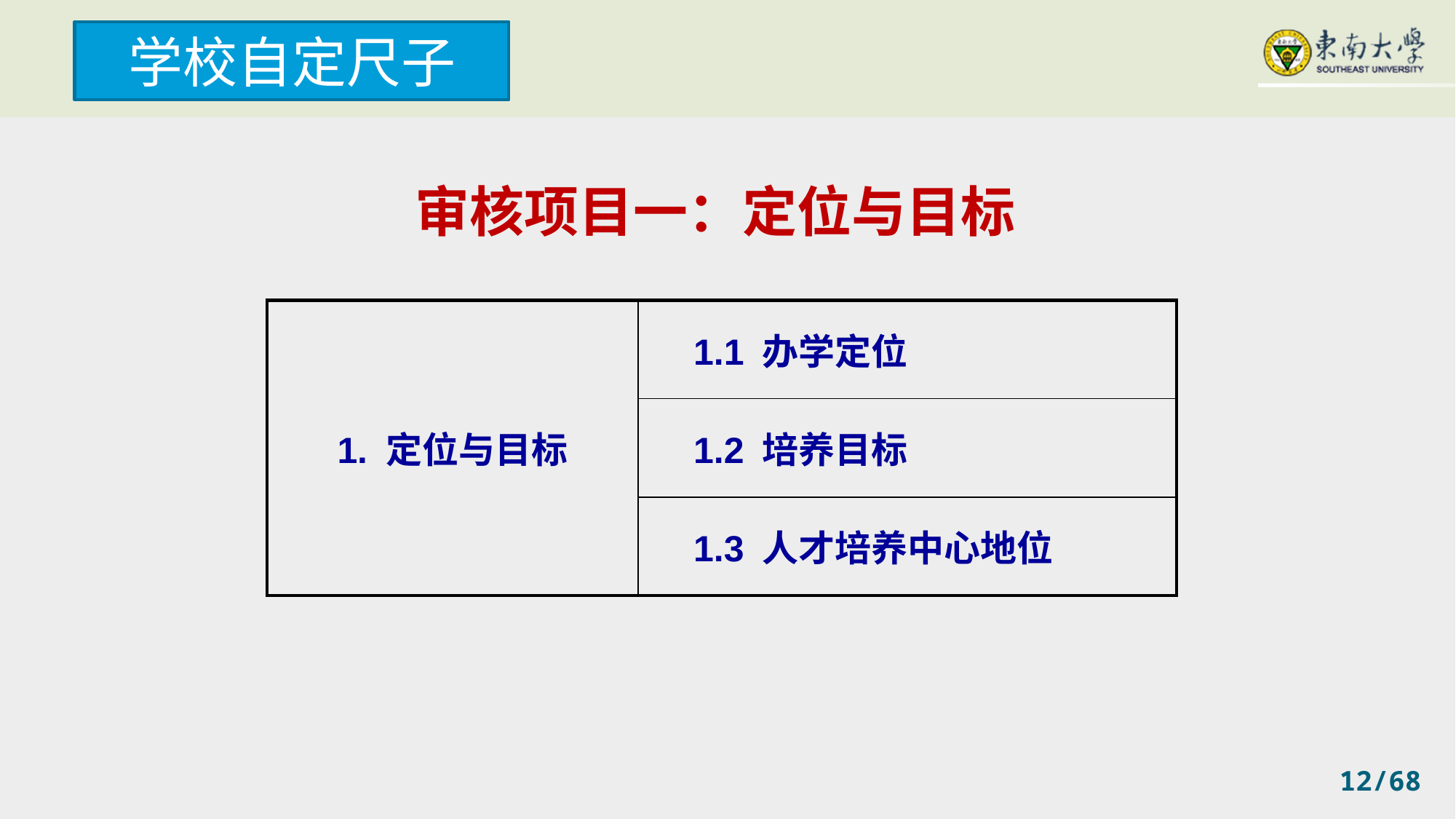

学校自定尺子
审核项目一：定位与目标
| 1. 定位与目标 | 1.1 办学定位 |
| --- | --- |
|  | 1.2 培养目标 |
|  | 1.3 人才培养中心地位 |